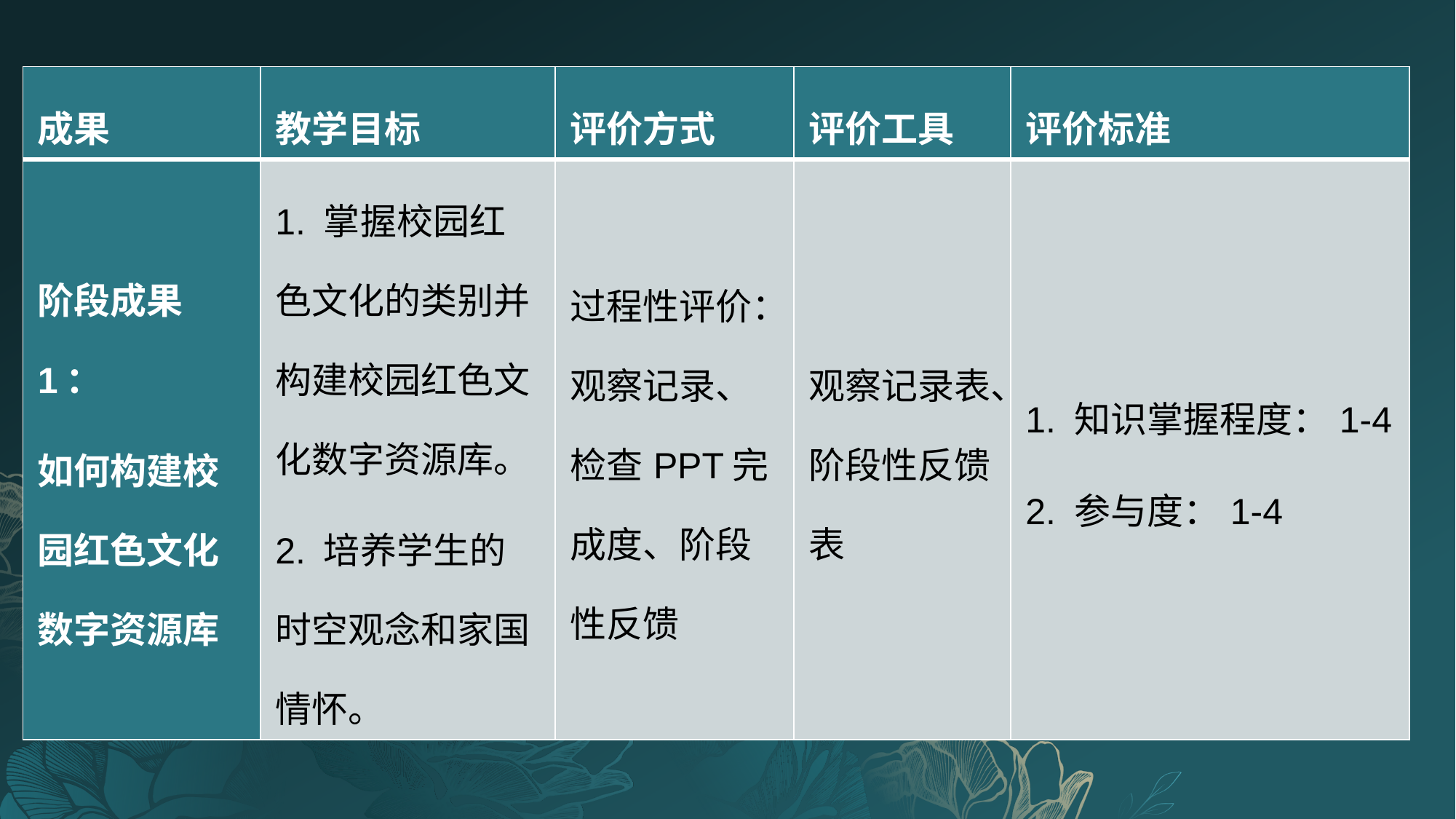

| 成果 | 教学目标 | 评价方式 | 评价工具 | 评价标准 |
| --- | --- | --- | --- | --- |
| 阶段成果1： 如何构建校园红色文化数字资源库 | 1. 掌握校园红色文化的类别并构建校园红色文化数字资源库。 2. 培养学生的时空观念和家国情怀。 | 过程性评价：观察记录、检查PPT完成度、阶段性反馈 | 观察记录表、阶段性反馈表 | 1. 知识掌握程度：1-4 2. 参与度：1-4 |